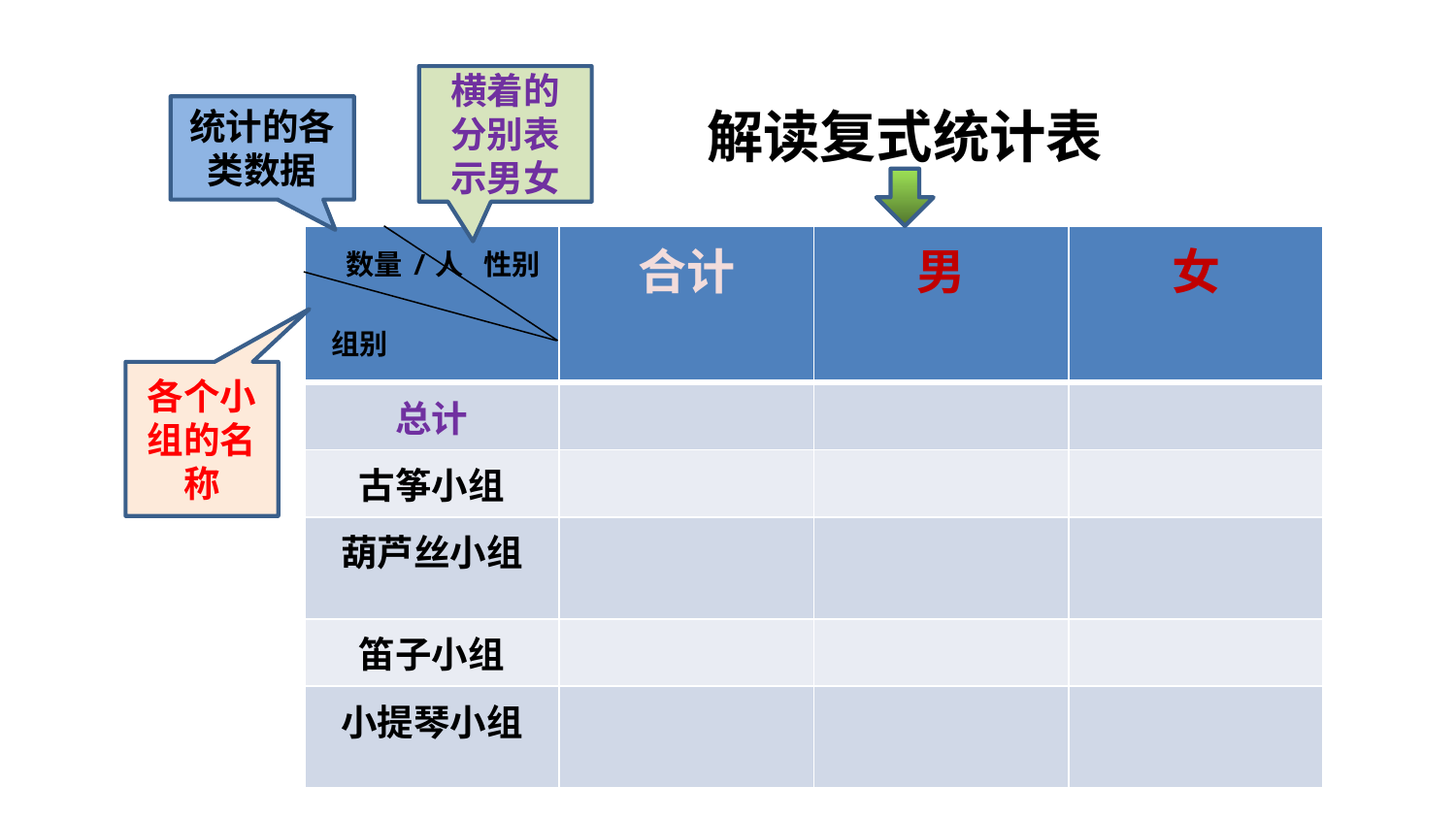

横着的分别表示男女
# 解读复式统计表
统计的各类数据

| 数量/人 性别 组别 | 合计 | 男 | 女 |
| --- | --- | --- | --- |
| 总计 |  |  |  |
| 古筝小组 |  |  |  |
| 葫芦丝小组 |  |  |  |
| 笛子小组 |  |  |  |
| 小提琴小组 |  |  |  |
各个小组的名称